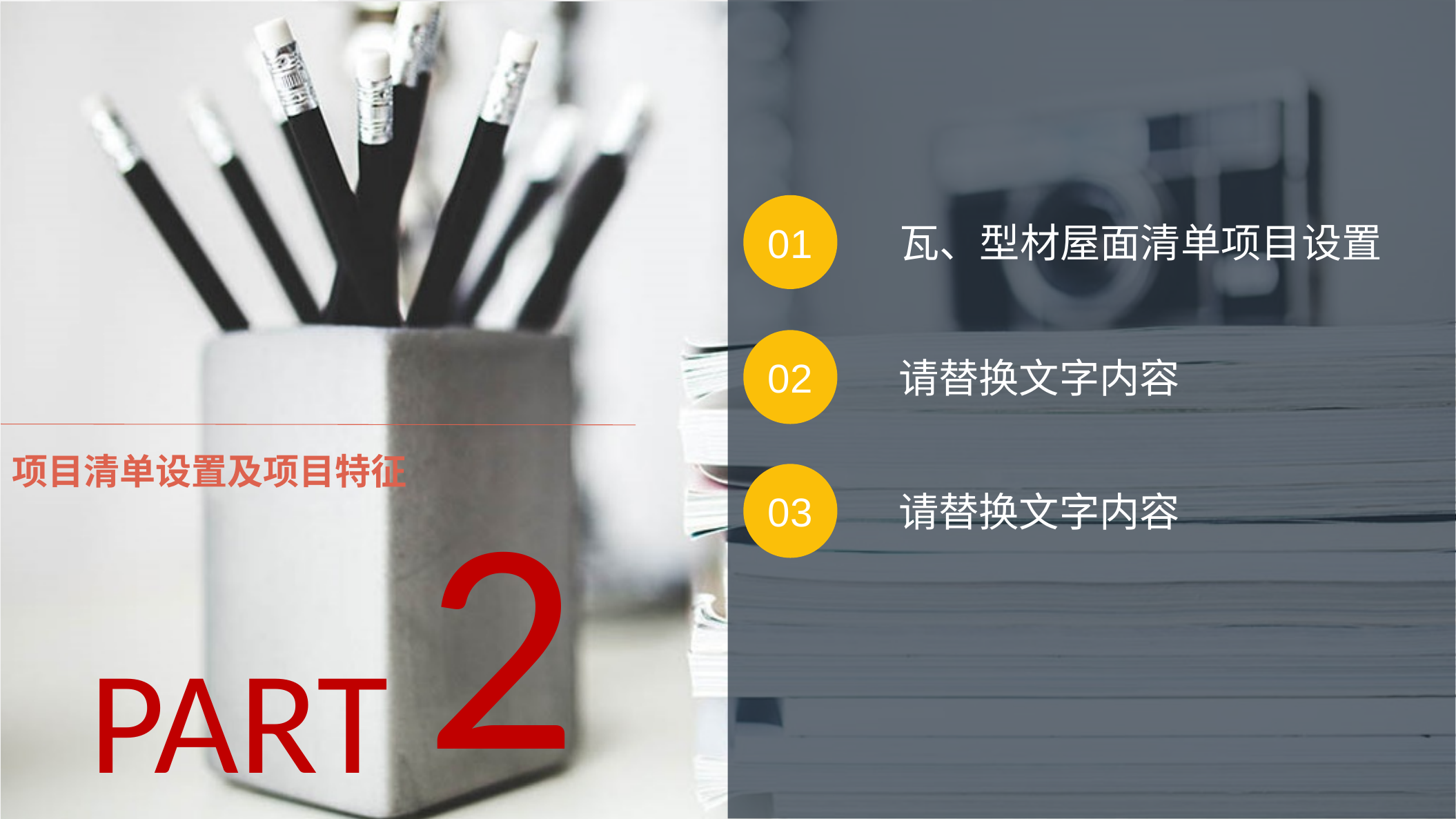

01
瓦、型材屋面清单项目设置
02
请替换文字内容
2
项目清单设置及项目特征
03
请替换文字内容
PART